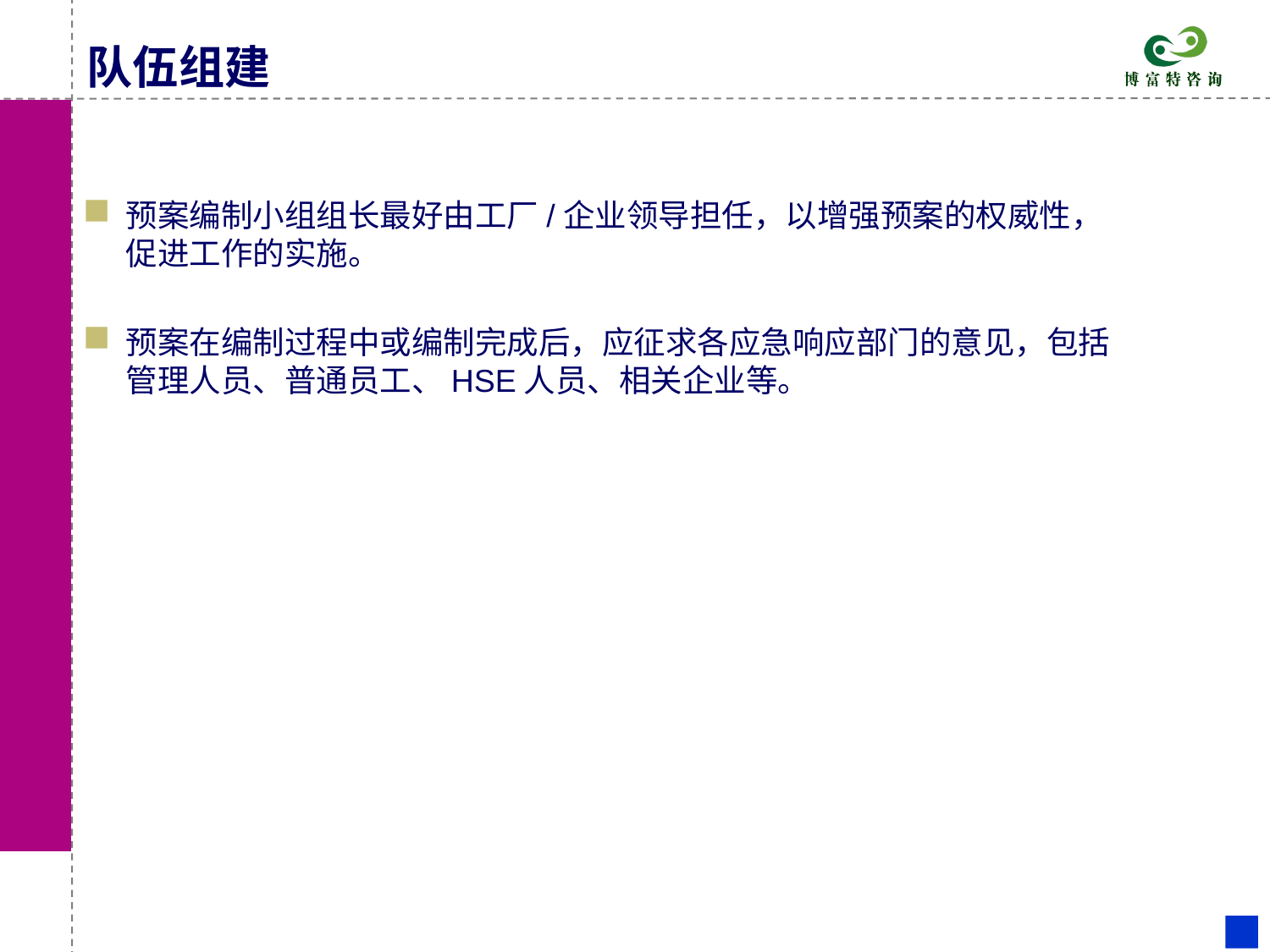

# 队伍组建
预案编制小组组长最好由工厂/企业领导担任，以增强预案的权威性，促进工作的实施。

预案在编制过程中或编制完成后，应征求各应急响应部门的意见，包括管理人员、普通员工、HSE人员、相关企业等。

13